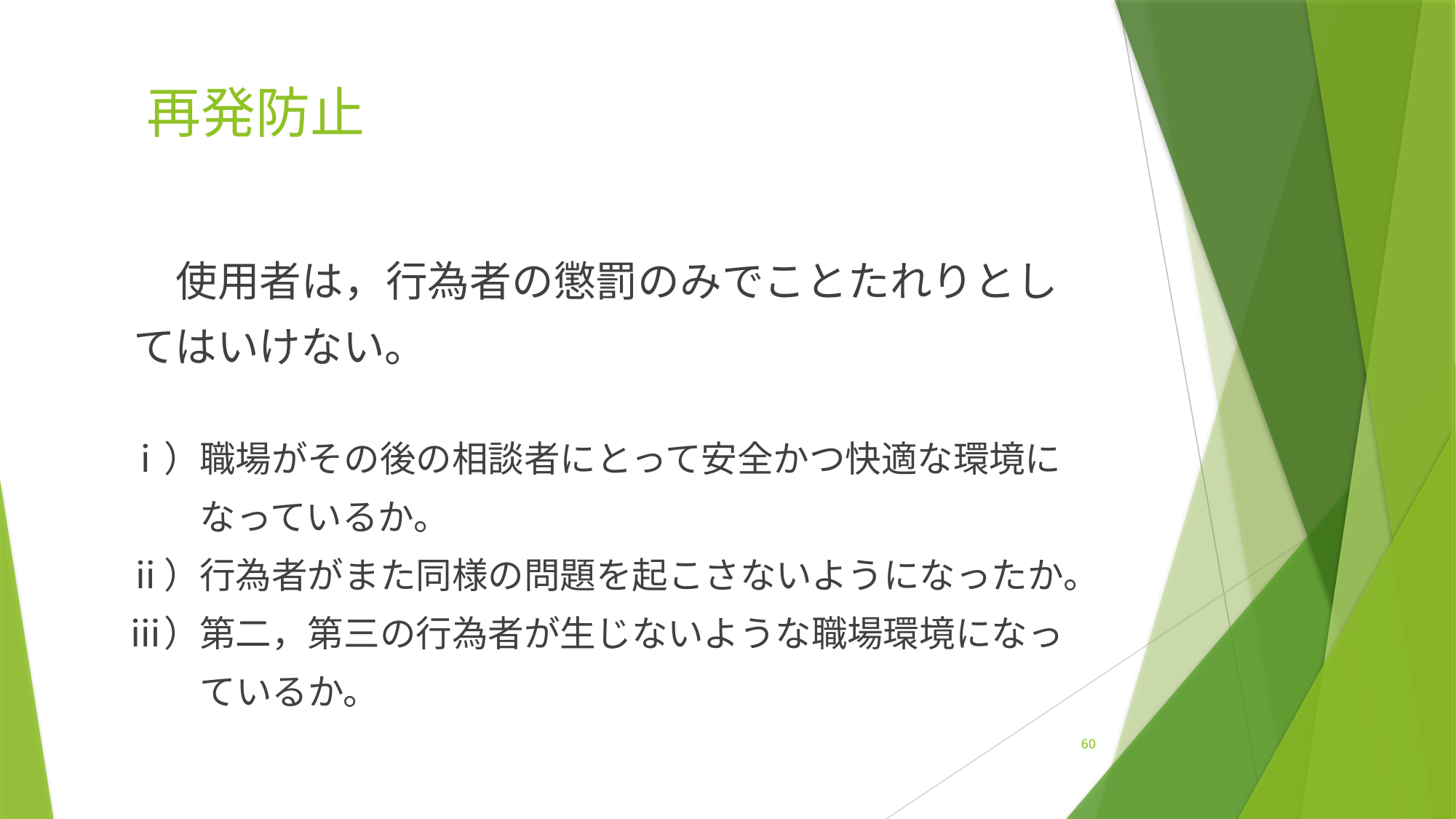

# 再発防止

　　使用者は，行為者の懲罰のみでことたれりとし
　てはいけない。

　ⅰ）職場がその後の相談者にとって安全かつ快適な環境に
　　　なっているか。
　ⅱ）行為者がまた同様の問題を起こさないようになったか。
　ⅲ）第二，第三の行為者が生じないような職場環境になっ
　　　ているか。
60